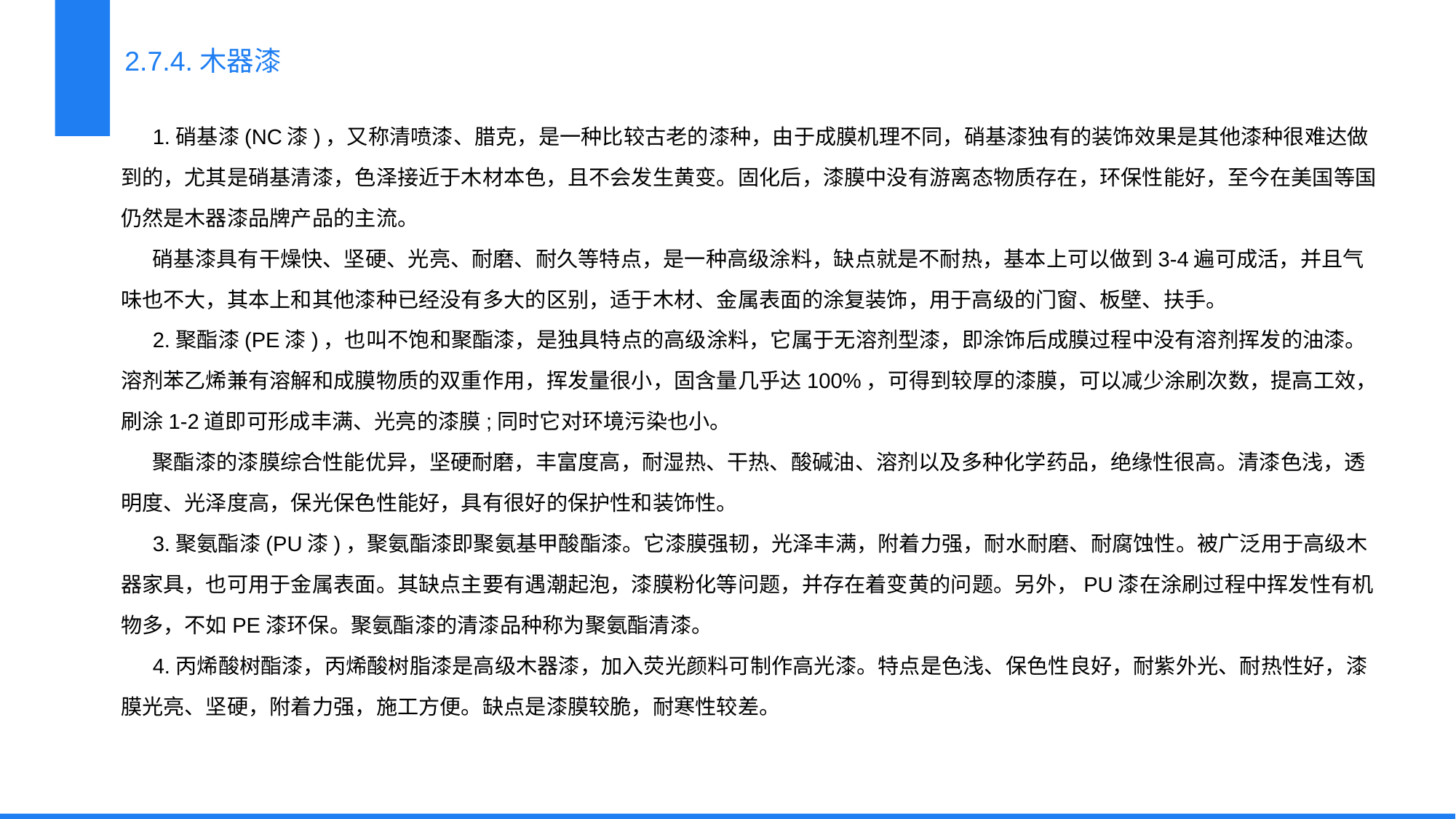

2.7.4.木器漆

1.硝基漆(NC漆)，又称清喷漆、腊克，是一种比较古老的漆种，由于成膜机理不同，硝基漆独有的装饰效果是其他漆种很难达做到的，尤其是硝基清漆，色泽接近于木材本色，且不会发生黄变。固化后，漆膜中没有游离态物质存在，环保性能好，至今在美国等国仍然是木器漆品牌产品的主流。
硝基漆具有干燥快、坚硬、光亮、耐磨、耐久等特点，是一种高级涂料，缺点就是不耐热，基本上可以做到3-4遍可成活，并且气味也不大，其本上和其他漆种已经没有多大的区别，适于木材、金属表面的涂复装饰，用于高级的门窗、板壁、扶手。
2.聚酯漆(PE漆)，也叫不饱和聚酯漆，是独具特点的高级涂料，它属于无溶剂型漆，即涂饰后成膜过程中没有溶剂挥发的油漆。溶剂苯乙烯兼有溶解和成膜物质的双重作用，挥发量很小，固含量几乎达100%，可得到较厚的漆膜，可以减少涂刷次数，提高工效，刷涂1-2道即可形成丰满、光亮的漆膜;同时它对环境污染也小。
聚酯漆的漆膜综合性能优异，坚硬耐磨，丰富度高，耐湿热、干热、酸碱油、溶剂以及多种化学药品，绝缘性很高。清漆色浅，透明度、光泽度高，保光保色性能好，具有很好的保护性和装饰性。
3.聚氨酯漆(PU漆)，聚氨酯漆即聚氨基甲酸酯漆。它漆膜强韧，光泽丰满，附着力强，耐水耐磨、耐腐蚀性。被广泛用于高级木器家具，也可用于金属表面。其缺点主要有遇潮起泡，漆膜粉化等问题，并存在着变黄的问题。另外，PU漆在涂刷过程中挥发性有机物多，不如PE漆环保。聚氨酯漆的清漆品种称为聚氨酯清漆。
4.丙烯酸树酯漆，丙烯酸树脂漆是高级木器漆，加入荧光颜料可制作高光漆。特点是色浅、保色性良好，耐紫外光、耐热性好，漆膜光亮、坚硬，附着力强，施工方便。缺点是漆膜较脆，耐寒性较差。